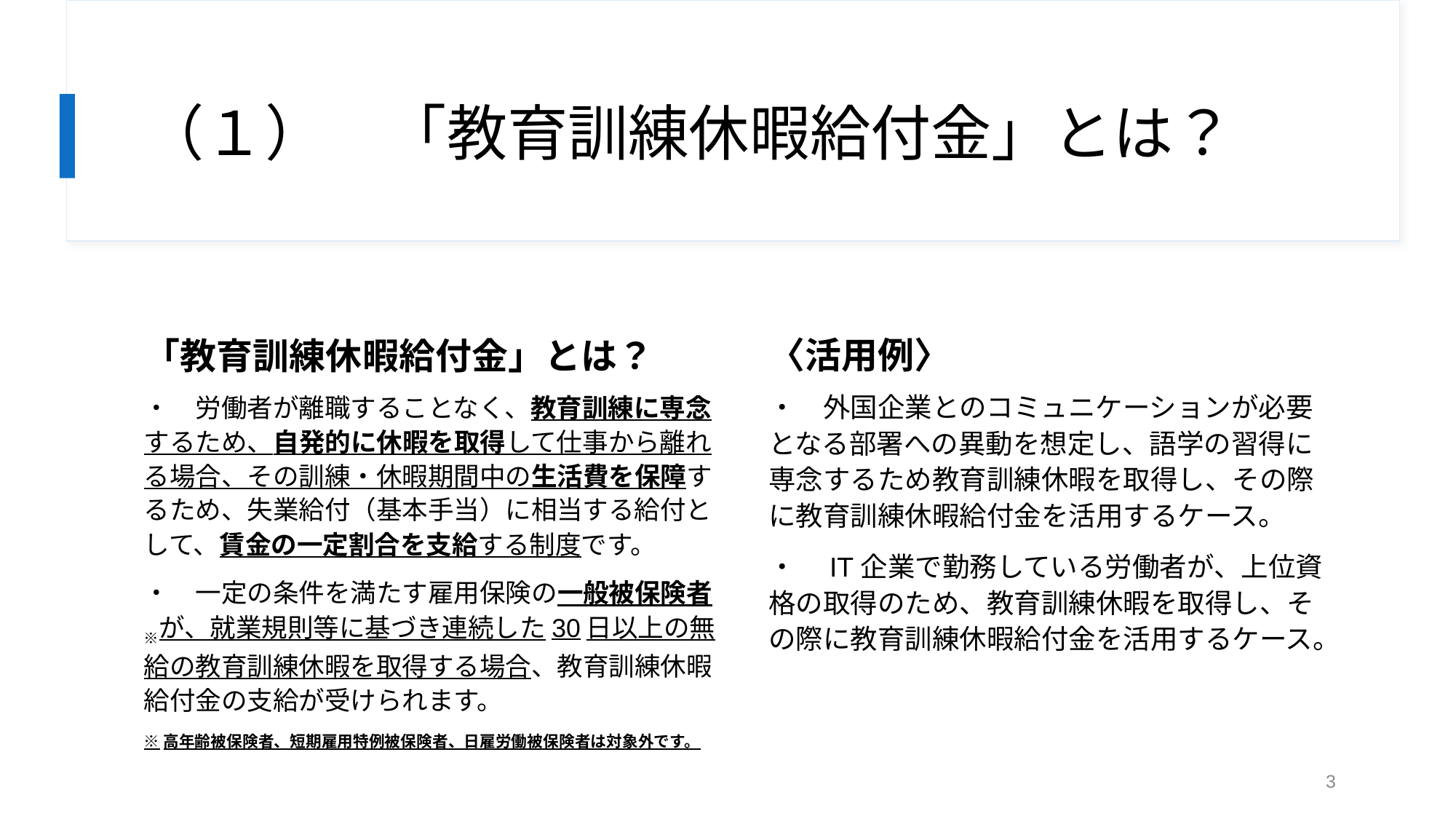

# （１）　「教育訓練休暇給付金」とは？
〈活用例〉
「教育訓練休暇給付金」とは？
・　外国企業とのコミュニケーションが必要となる部署への異動を想定し、語学の習得に専念するため教育訓練休暇を取得し、その際に教育訓練休暇給付金を活用するケース。
・　IT企業で勤務している労働者が、上位資格の取得のため、教育訓練休暇を取得し、その際に教育訓練休暇給付金を活用するケース。
・　労働者が離職することなく、教育訓練に専念するため、自発的に休暇を取得して仕事から離れる場合、その訓練・休暇期間中の生活費を保障するため、失業給付（基本手当）に相当する給付として、賃金の一定割合を支給する制度です。
・　一定の条件を満たす雇用保険の一般被保険者※が、就業規則等に基づき連続した30日以上の無給の教育訓練休暇を取得する場合、教育訓練休暇給付金の支給が受けられます。
※高年齢被保険者、短期雇用特例被保険者、日雇労働被保険者は対象外です。
3